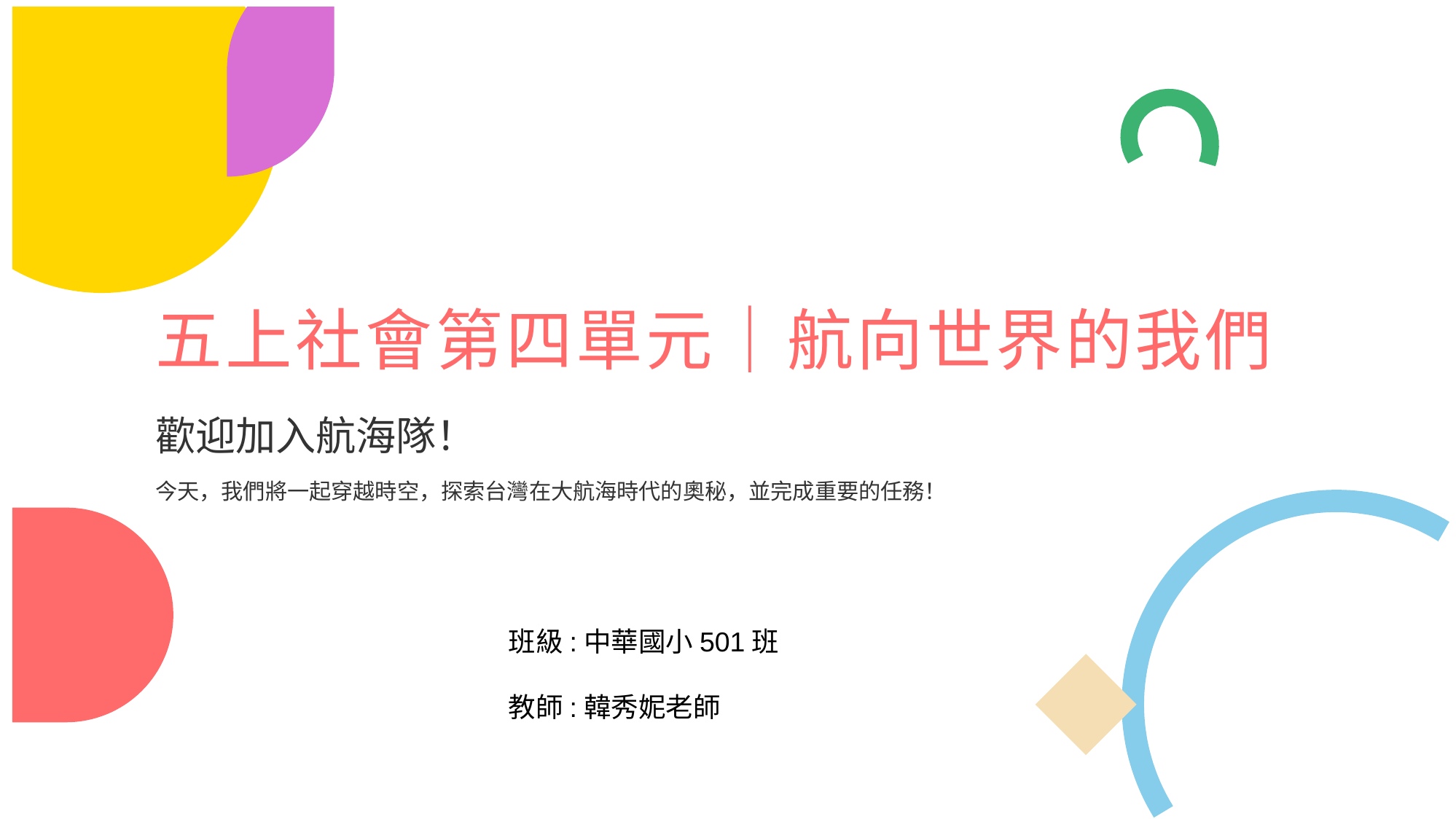

# 五上社會第四單元｜航向世界的我們
歡迎加入航海隊！
今天，我們將一起穿越時空，探索台灣在大航海時代的奧秘，並完成重要的任務！

班級:中華國小501班

教師:韓秀妮老師